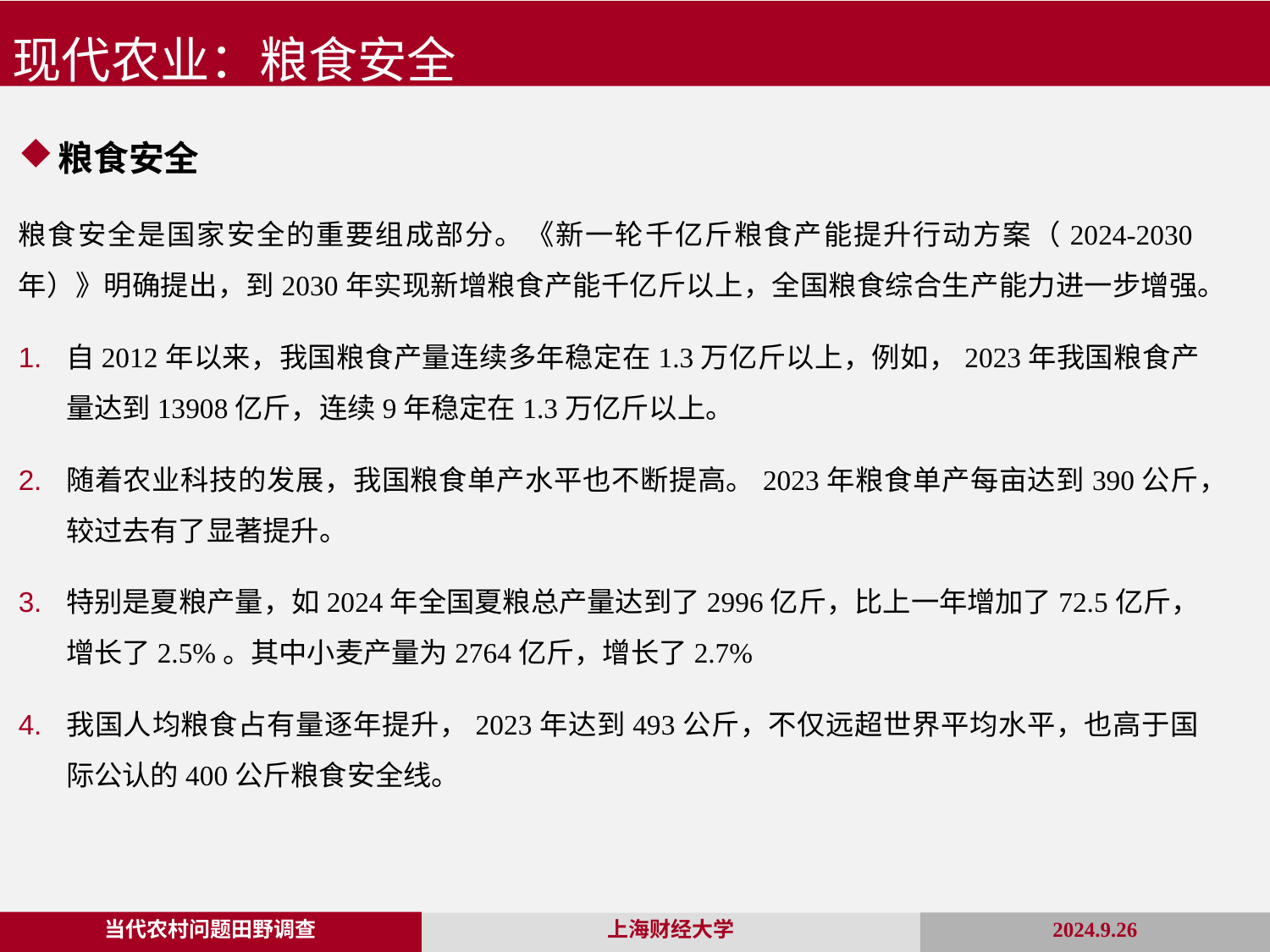

现代农业：粮食安全
粮食安全
粮食安全是国家安全的重要组成部分。《新一轮千亿斤粮食产能提升行动方案（2024-2030年）》明确提出，到2030年实现新增粮食产能千亿斤以上，全国粮食综合生产能力进一步增强。
自2012年以来，我国粮食产量连续多年稳定在1.3万亿斤以上，例如，2023年我国粮食产量达到13908亿斤，连续9年稳定在1.3万亿斤以上。
随着农业科技的发展，我国粮食单产水平也不断提高。2023年粮食单产每亩达到390公斤，较过去有了显著提升。
特别是夏粮产量，如2024年全国夏粮总产量达到了2996亿斤，比上一年增加了72.5亿斤，增长了2.5%。其中小麦产量为2764亿斤，增长了2.7%
我国人均粮食占有量逐年提升，2023年达到493公斤，不仅远超世界平均水平，也高于国际公认的400公斤粮食安全线。
当代农村问题田野调查
2024.9.26
上海财经大学